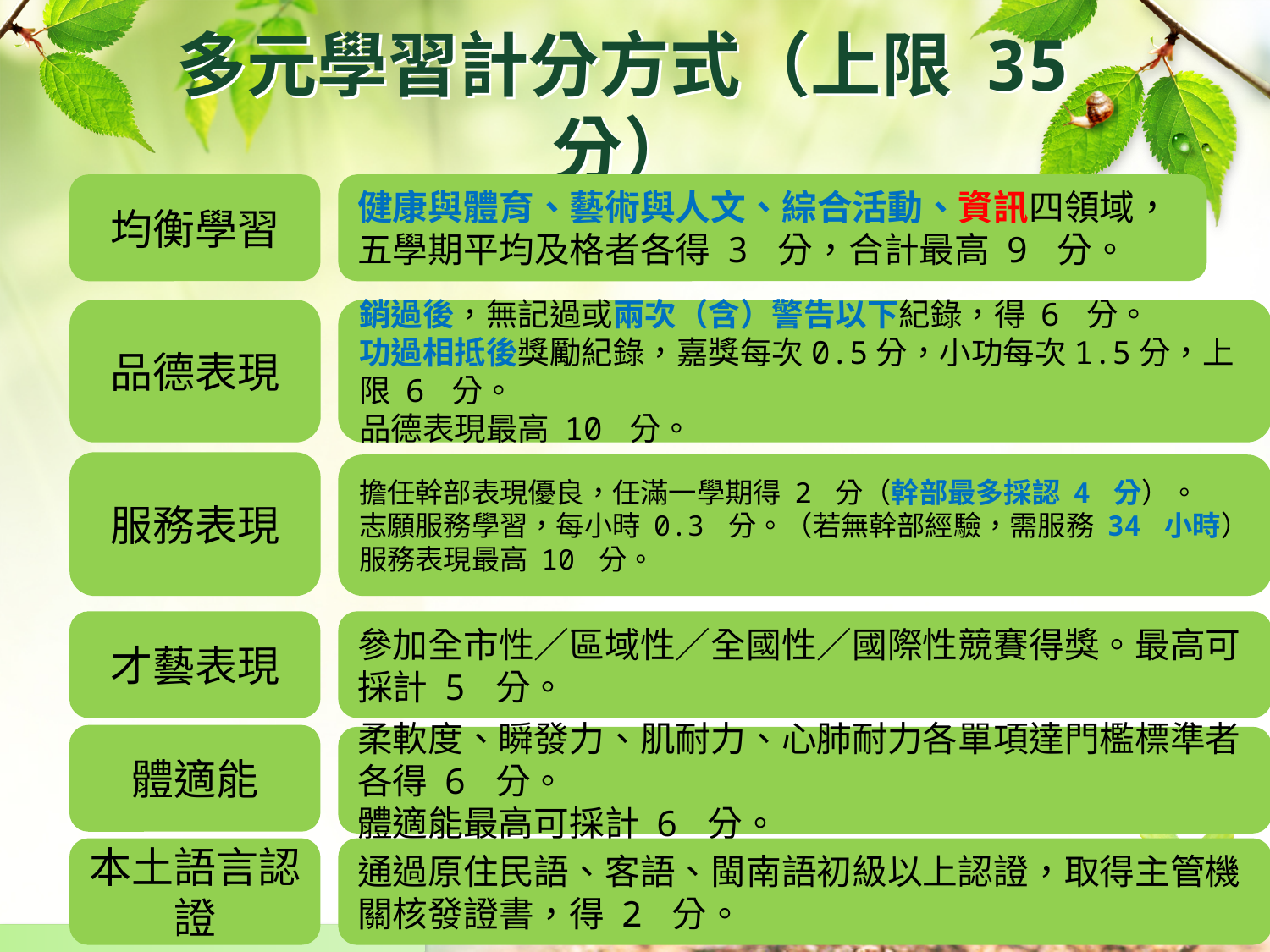

# 多元學習計分方式（上限 35 分）
均衡學習
健康與體育、藝術與人文、綜合活動、資訊四領域，五學期平均及格者各得 3 分，合計最高 9 分。

品德表現
銷過後，無記過或兩次（含）警告以下紀錄，得 6 分。
功過相抵後獎勵紀錄，嘉獎每次0.5分，小功每次1.5分，上限 6 分。
品德表現最高 10 分。
服務表現
擔任幹部表現優良，任滿一學期得 2 分（幹部最多採認 4 分）。
志願服務學習，每小時 0.3 分。（若無幹部經驗，需服務 34 小時）
服務表現最高 10 分。
才藝表現
參加全市性／區域性／全國性／國際性競賽得獎。最高可採計 5 分。
體適能
柔軟度、瞬發力、肌耐力、心肺耐力各單項達門檻標準者各得 6 分。
體適能最高可採計 6 分。
本土語言認證
通過原住民語、客語、閩南語初級以上認證，取得主管機關核發證書，得 2 分。